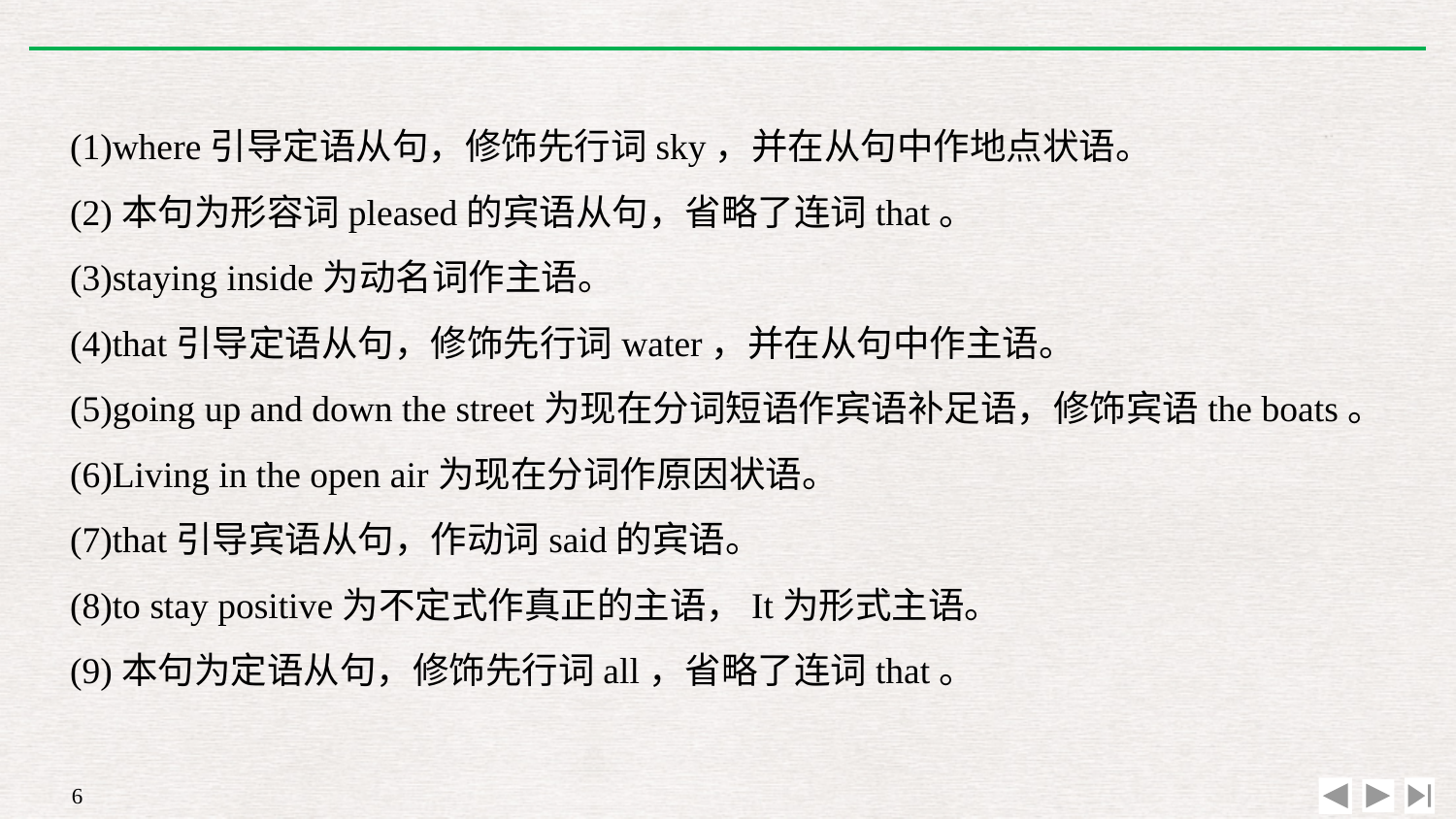

(1)where引导定语从句，修饰先行词sky，并在从句中作地点状语。
(2)本句为形容词pleased的宾语从句，省略了连词that。
(3)staying inside为动名词作主语。
(4)that引导定语从句，修饰先行词water，并在从句中作主语。
(5)going up and down the street为现在分词短语作宾语补足语，修饰宾语the boats。
(6)Living in the open air为现在分词作原因状语。
(7)that引导宾语从句，作动词said的宾语。
(8)to stay positive为不定式作真正的主语，It为形式主语。
(9)本句为定语从句，修饰先行词all，省略了连词that。